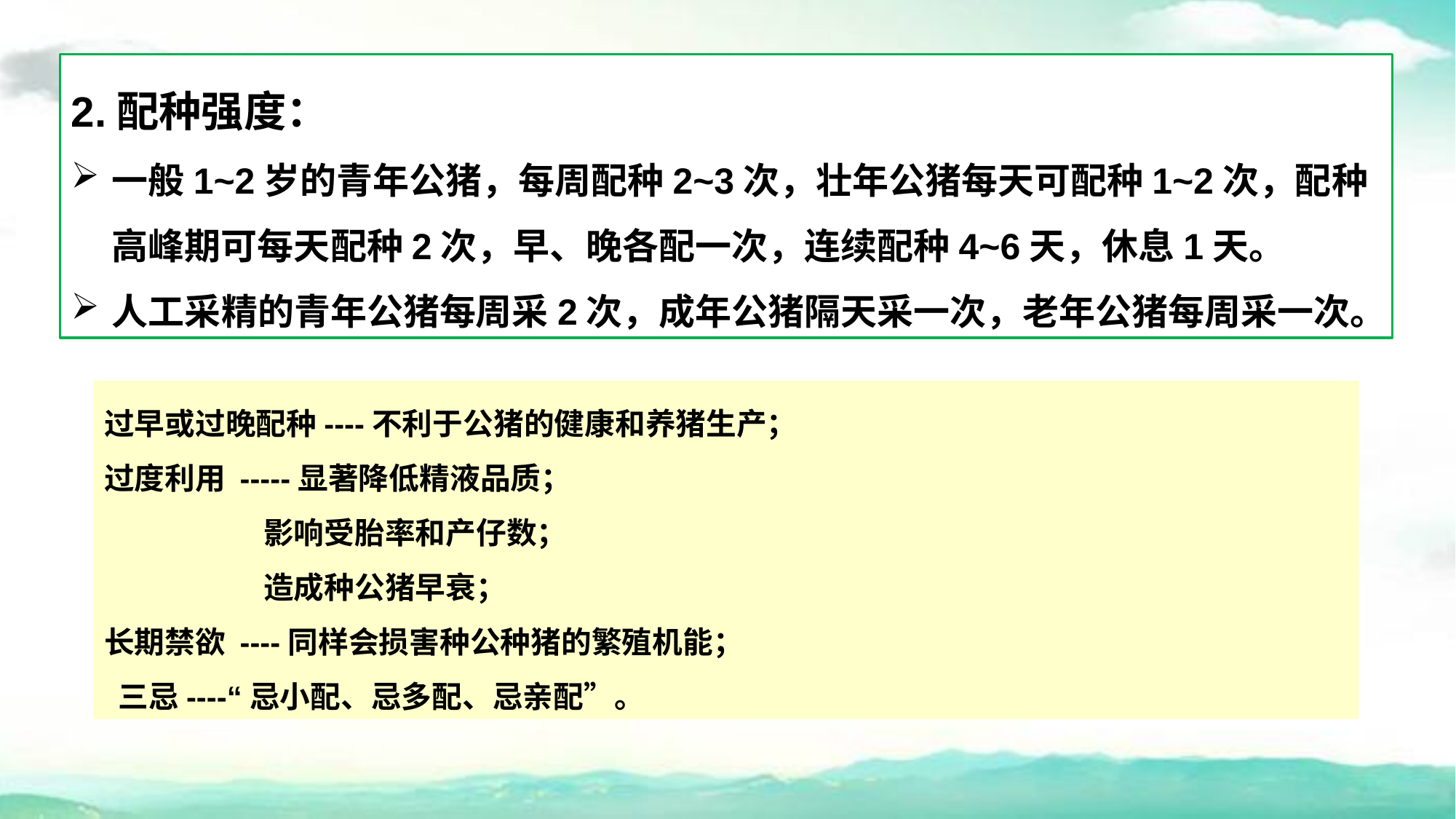

2.配种强度：
一般1~2岁的青年公猪，每周配种2~3次，壮年公猪每天可配种1~2次，配种高峰期可每天配种2次，早、晚各配一次，连续配种4~6天，休息1天。
人工采精的青年公猪每周采2次，成年公猪隔天采一次，老年公猪每周采一次。
过早或过晚配种----不利于公猪的健康和养猪生产；
过度利用 -----显著降低精液品质；
                      影响受胎率和产仔数；
                      造成种公猪早衰；
长期禁欲 ----同样会损害种公种猪的繁殖机能；
 三忌----“忌小配、忌多配、忌亲配”。